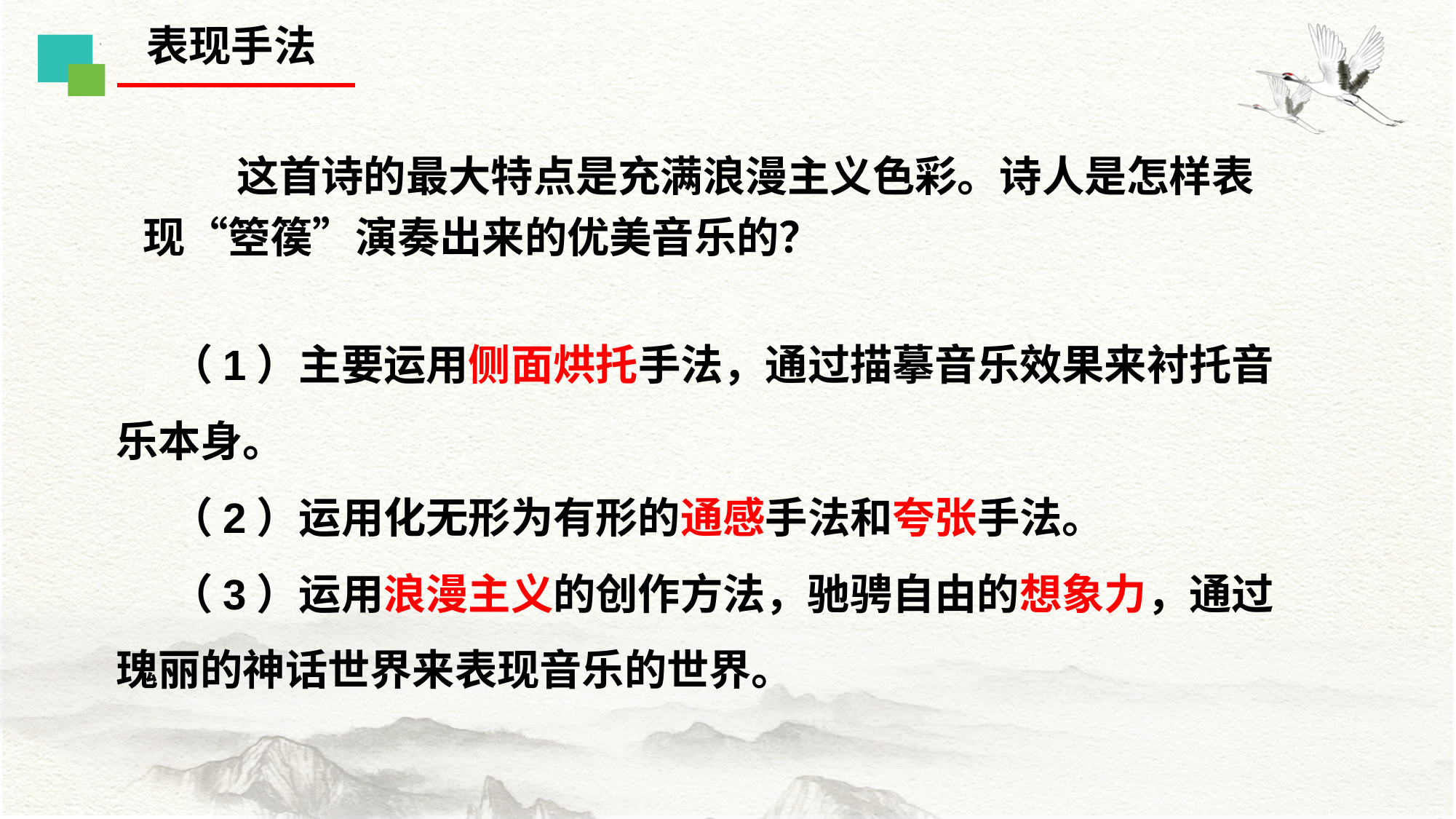

表现手法

   这首诗的最大特点是充满浪漫主义色彩。诗人是怎样表现“箜篌”演奏出来的优美音乐的？
（1）主要运用侧面烘托手法，通过描摹音乐效果来衬托音乐本身。
（2）运用化无形为有形的通感手法和夸张手法。
（3）运用浪漫主义的创作方法，驰骋自由的想象力，通过瑰丽的神话世界来表现音乐的世界。